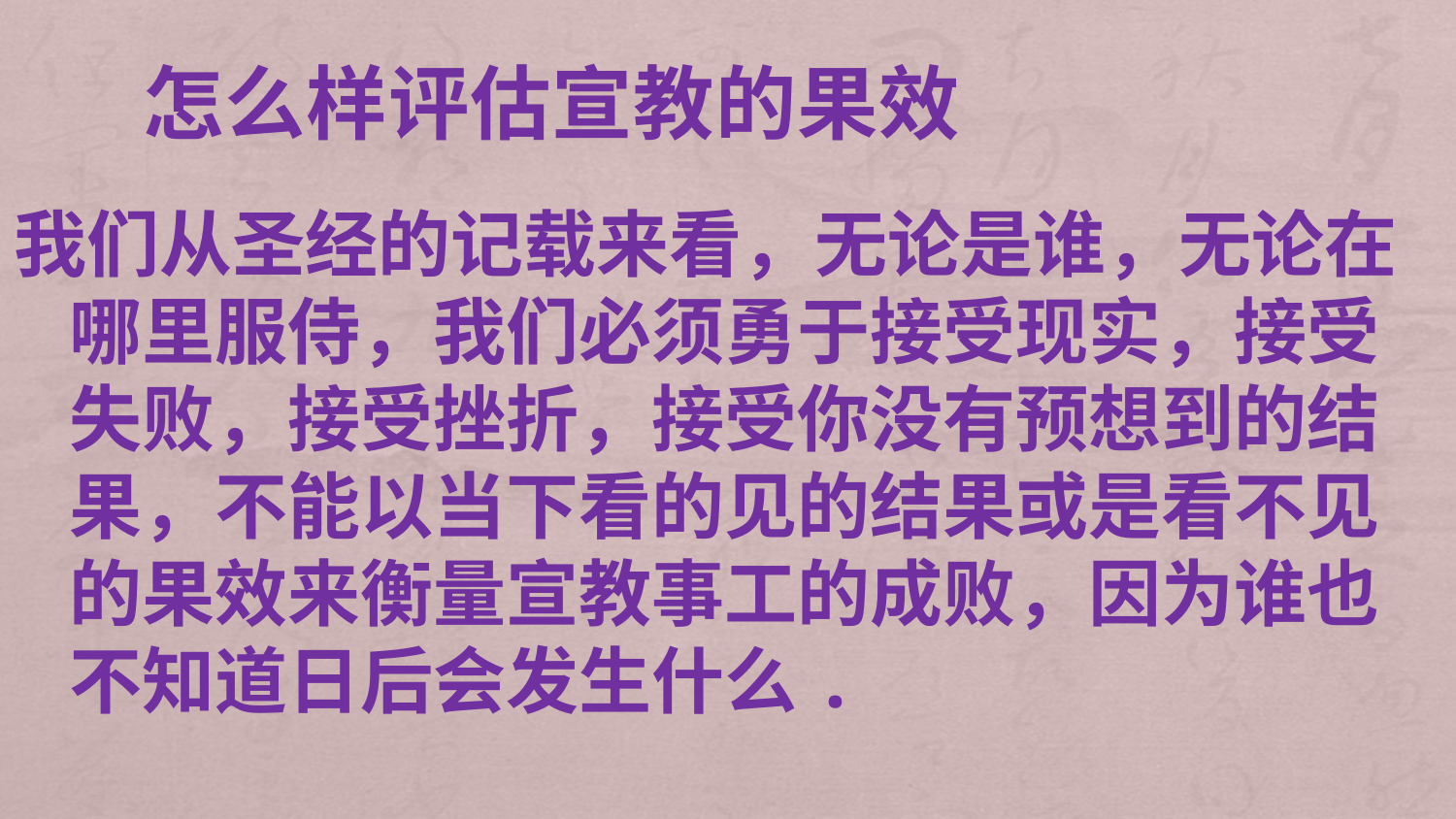

# 怎么样评估宣教的果效
我们从圣经的记载来看，无论是谁，无论在哪里服侍，我们必须勇于接受现实，接受失败，接受挫折，接受你没有预想到的结果，不能以当下看的见的结果或是看不见的果效来衡量宣教事工的成败，因为谁也不知道日后会发生什么.